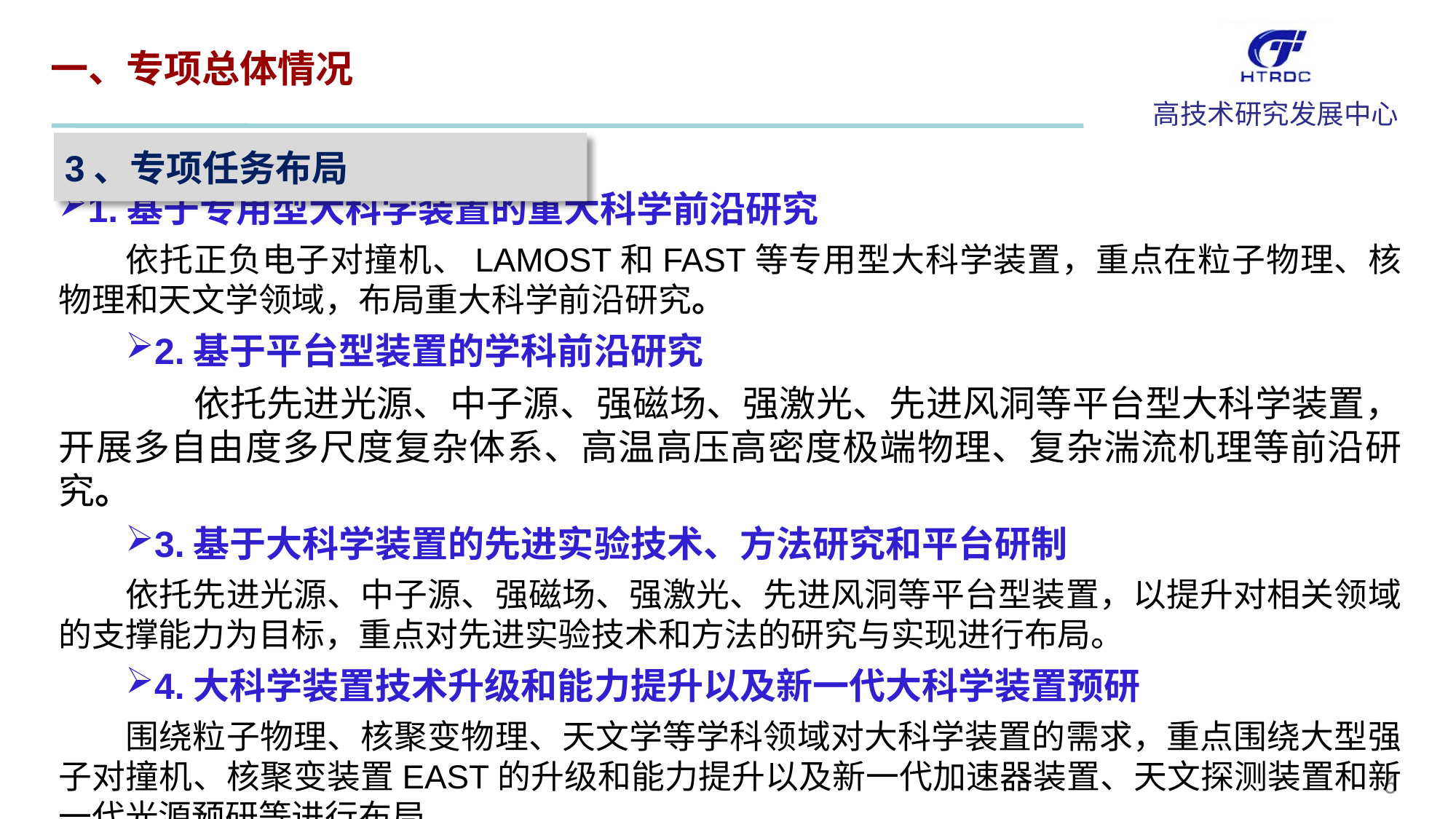

一、专项总体情况
3、专项任务布局
1.基于专用型大科学装置的重大科学前沿研究
依托正负电子对撞机、LAMOST和FAST等专用型大科学装置，重点在粒子物理、核物理和天文学领域，布局重大科学前沿研究。
2.基于平台型装置的学科前沿研究
       依托先进光源、中子源、强磁场、强激光、先进风洞等平台型大科学装置，开展多自由度多尺度复杂体系、高温高压高密度极端物理、复杂湍流机理等前沿研究。
3.基于大科学装置的先进实验技术、方法研究和平台研制
依托先进光源、中子源、强磁场、强激光、先进风洞等平台型装置，以提升对相关领域的支撑能力为目标，重点对先进实验技术和方法的研究与实现进行布局。
4.大科学装置技术升级和能力提升以及新一代大科学装置预研
围绕粒子物理、核聚变物理、天文学等学科领域对大科学装置的需求，重点围绕大型强子对撞机、核聚变装置EAST的升级和能力提升以及新一代加速器装置、天文探测装置和新一代光源预研等进行布局。